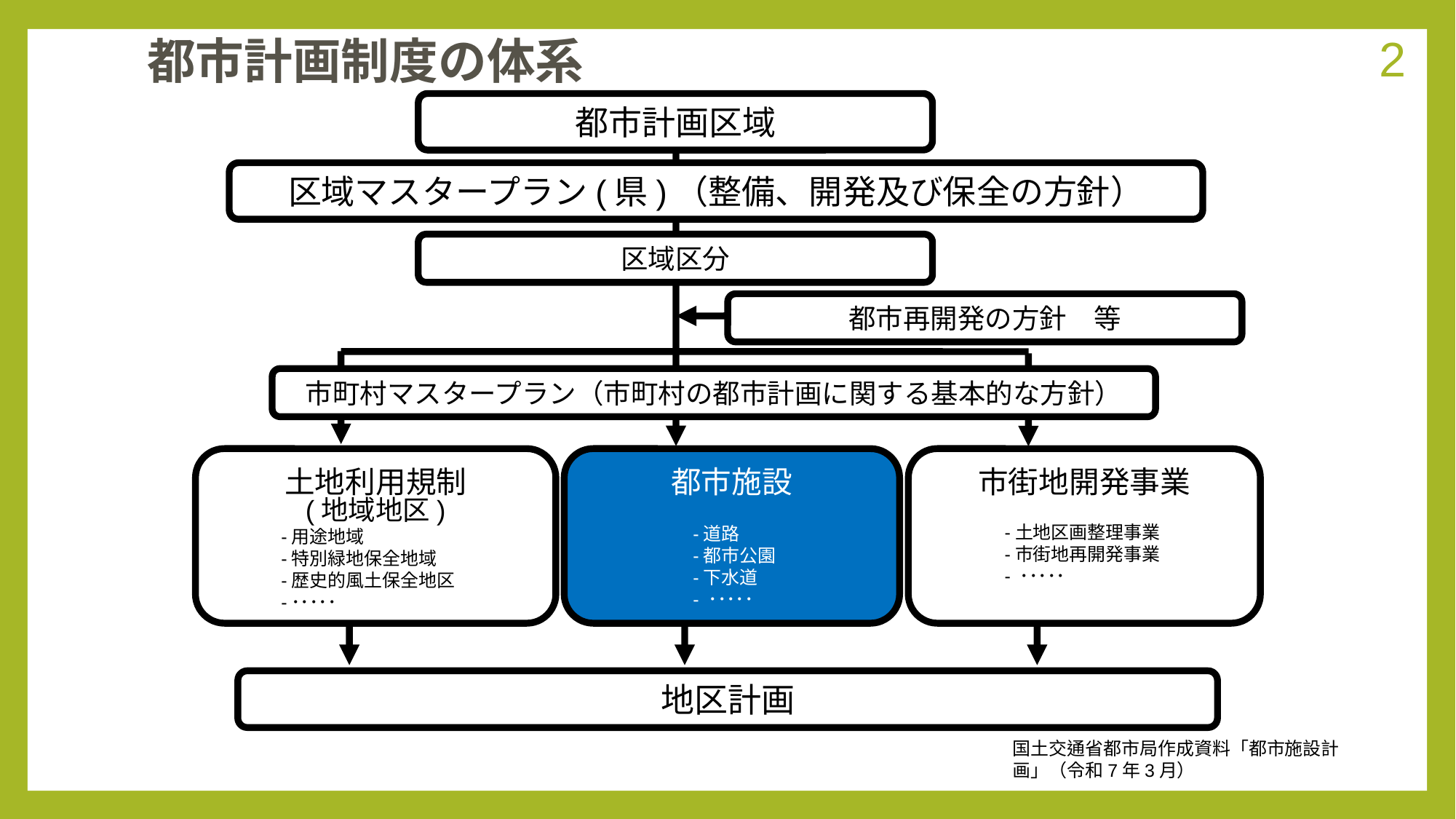

都市計画制度の体系
2
都市計画区域

区域マスタープラン(県)（整備、開発及び保全の方針）
区域区分
都市再開発の方針　等

市町村マスタープラン（市町村の都市計画に関する基本的な方針）
土地利用規制
(地域地区)
-用途地域
-特別緑地保全地域
-歴史的風土保全地区
-･････
都市施設

-道路
-都市公園
-下水道
- ･････

市街地開発事業

-土地区画整理事業
-市街地再開発事業
- ･････

地区計画
国土交通省都市局作成資料「都市施設計画」（令和7年3月）